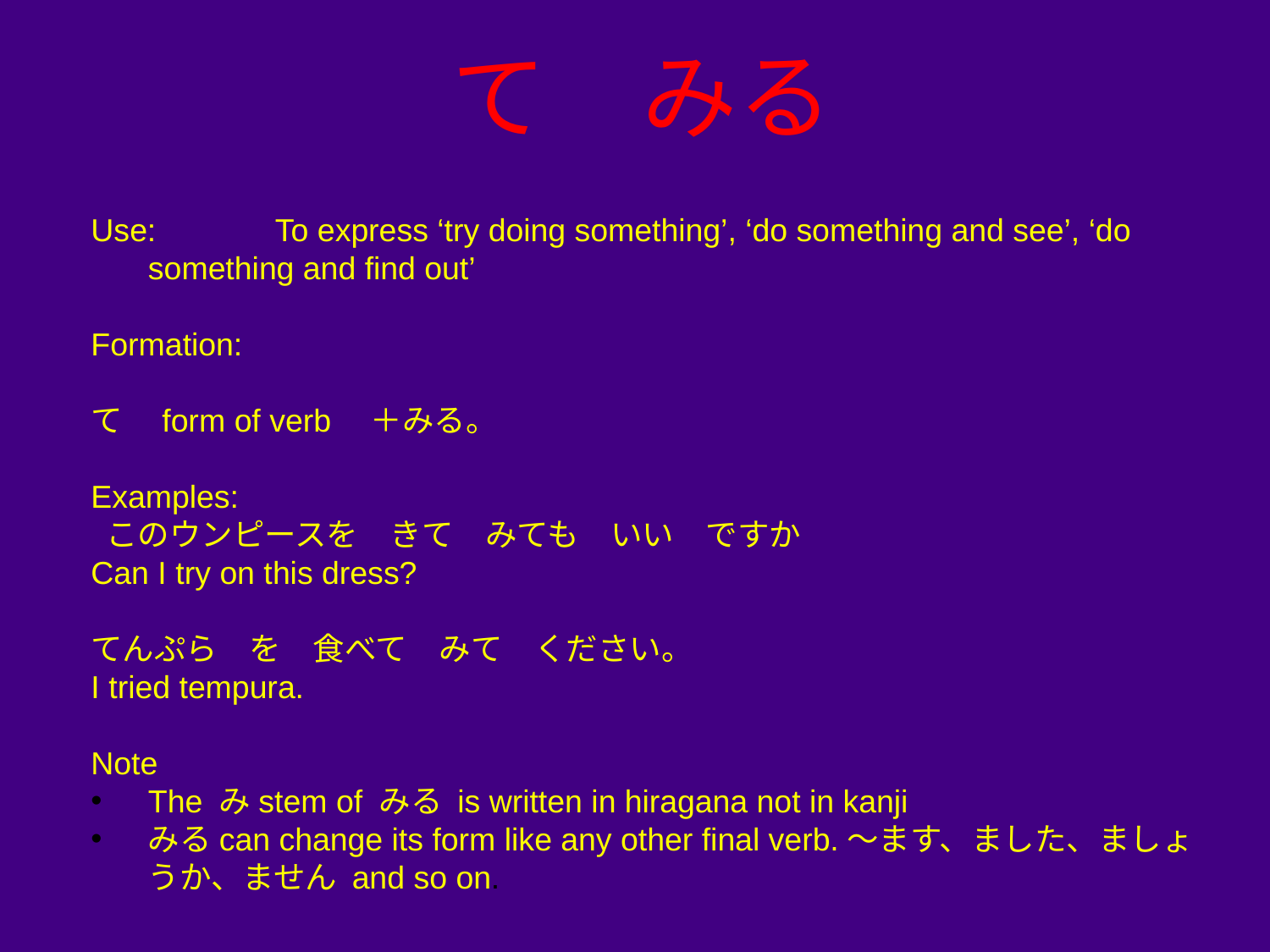

て　みる

Use: 	To express ‘try doing something’, ‘do something and see’, ‘do something and find out’

Formation:

て　form of verb　＋みる。

Examples:
 このウンピースを　きて　みても　いい　ですか
Can I try on this dress?

てんぷら　を　食べて　みて　ください。
I tried tempura.

Note
The みstem of みる is written in hiragana not in kanji
みるcan change its form like any other final verb.～ます、ました、ましょうか、ません and so on.